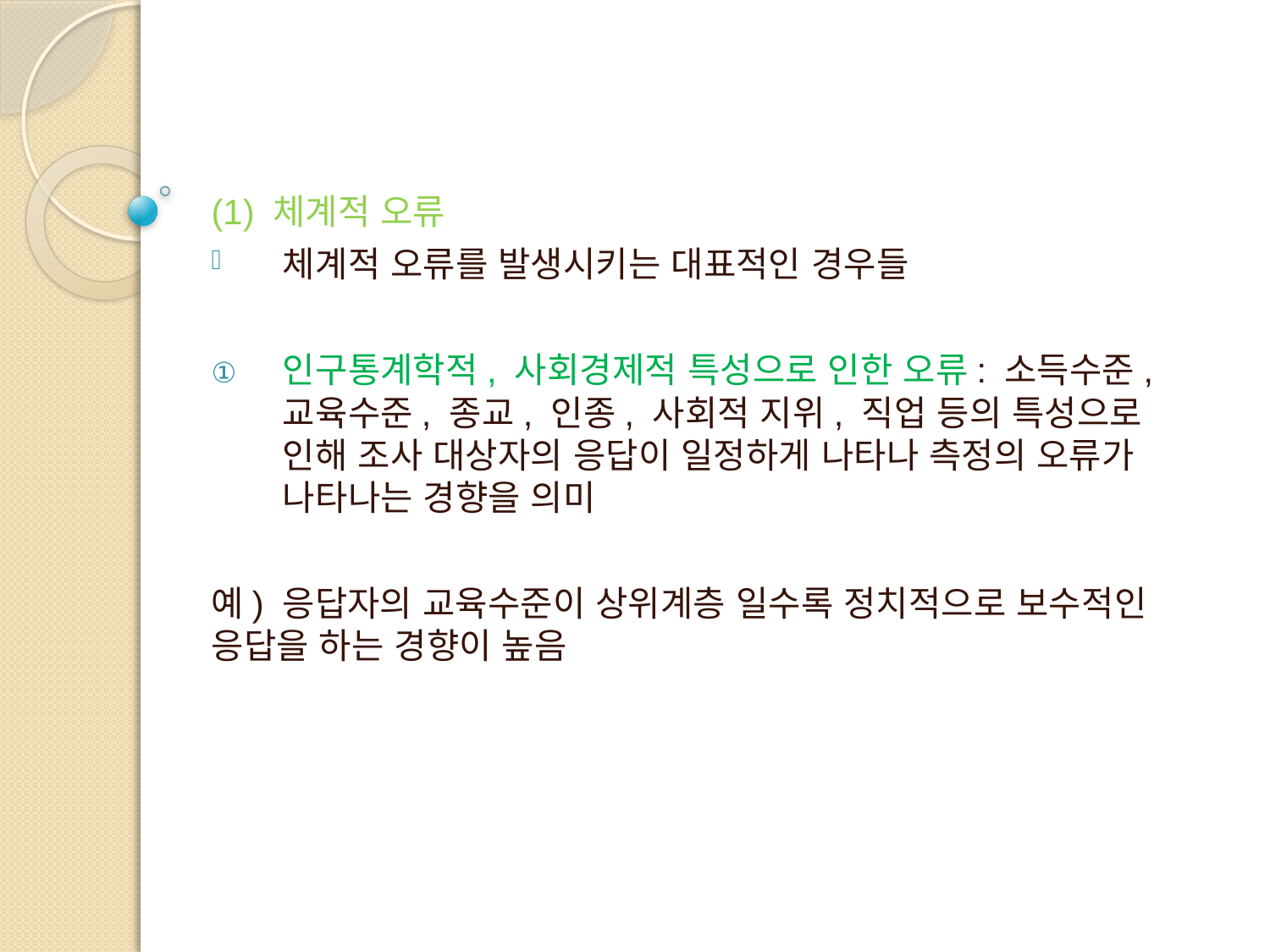

(1) 체계적 오류
체계적 오류를 발생시키는 대표적인 경우들

인구통계학적, 사회경제적 특성으로 인한 오류: 소득수준, 교육수준, 종교, 인종, 사회적 지위, 직업 등의 특성으로 인해 조사 대상자의 응답이 일정하게 나타나 측정의 오류가 나타나는 경향을 의미

예) 응답자의 교육수준이 상위계층 일수록 정치적으로 보수적인  응답을 하는 경향이 높음